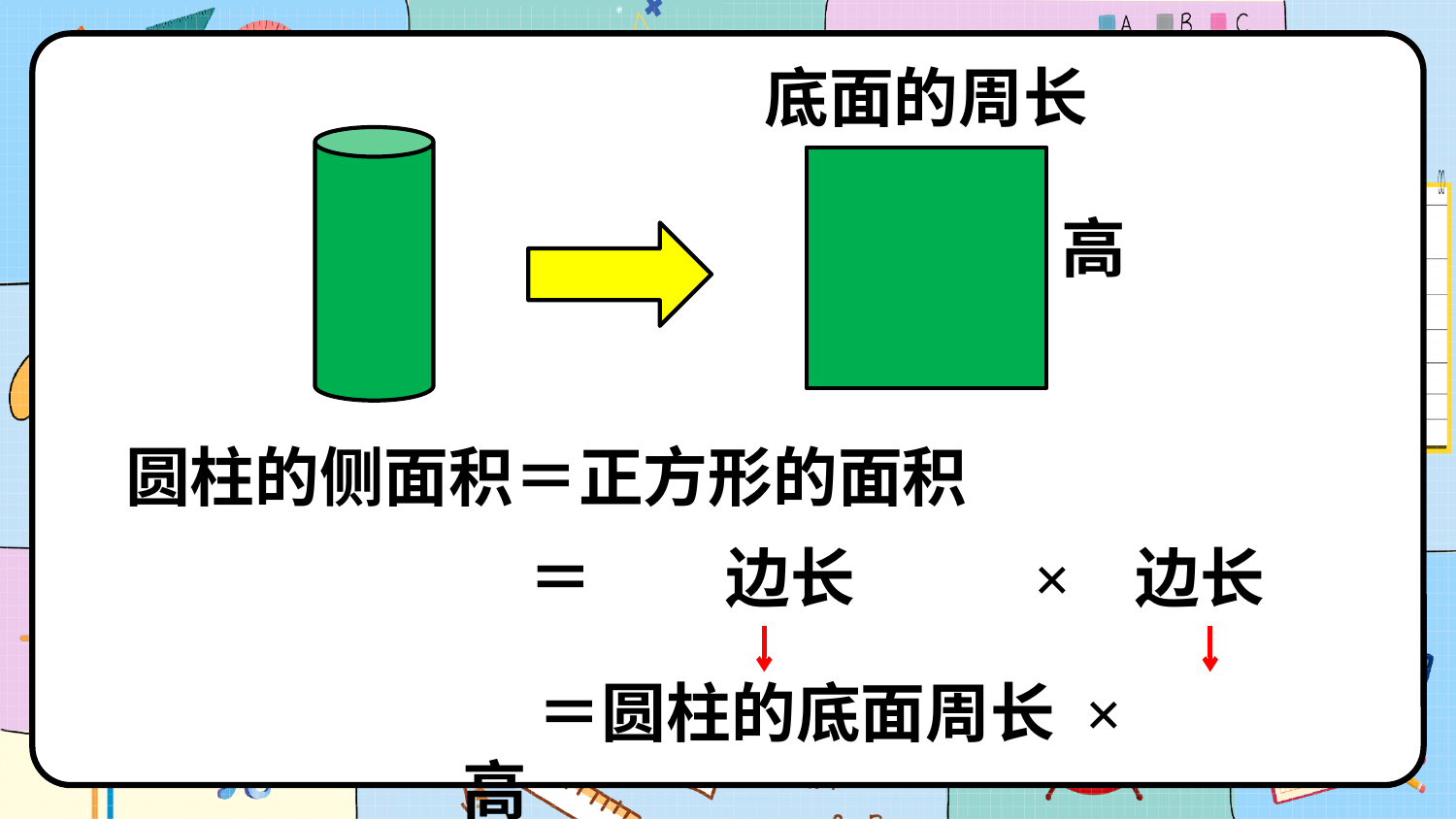

底面的周长

高

圆柱的侧面积＝正方形的面积
         ＝         边长           ×   边长
    ＝圆柱的底面周长 ×   高